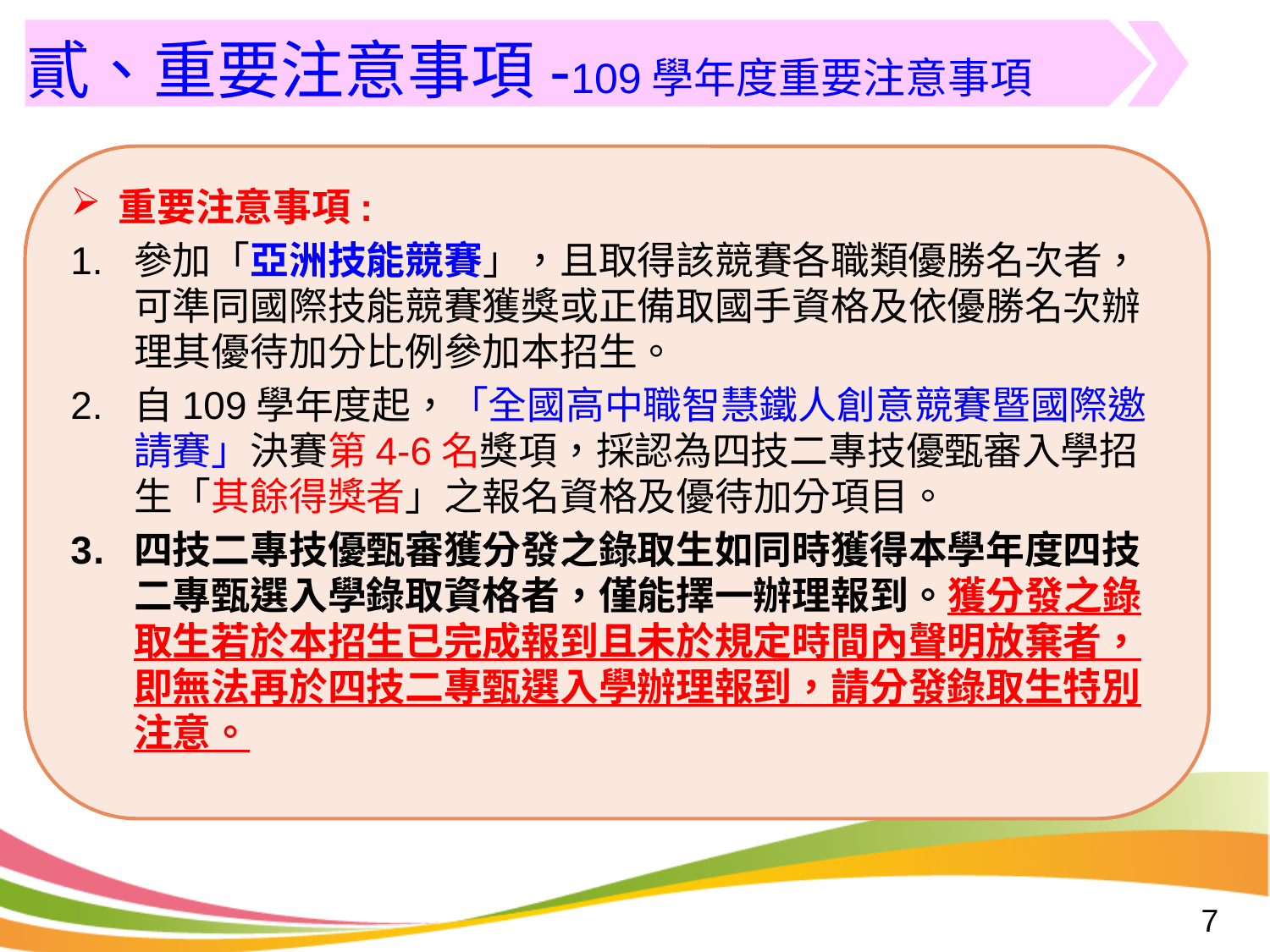

貳、重要注意事項-109學年度重要注意事項

重要注意事項:
參加「亞洲技能競賽」，且取得該競賽各職類優勝名次者，可準同國際技能競賽獲獎或正備取國手資格及依優勝名次辦理其優待加分比例參加本招生。
自109學年度起，「全國高中職智慧鐵人創意競賽暨國際邀請賽」決賽第4-6名獎項，採認為四技二專技優甄審入學招生「其餘得獎者」之報名資格及優待加分項目。
四技二專技優甄審獲分發之錄取生如同時獲得本學年度四技二專甄選入學錄取資格者，僅能擇一辦理報到。獲分發之錄取生若於本招生已完成報到且未於規定時間內聲明放棄者，即無法再於四技二專甄選入學辦理報到，請分發錄取生特別注意。